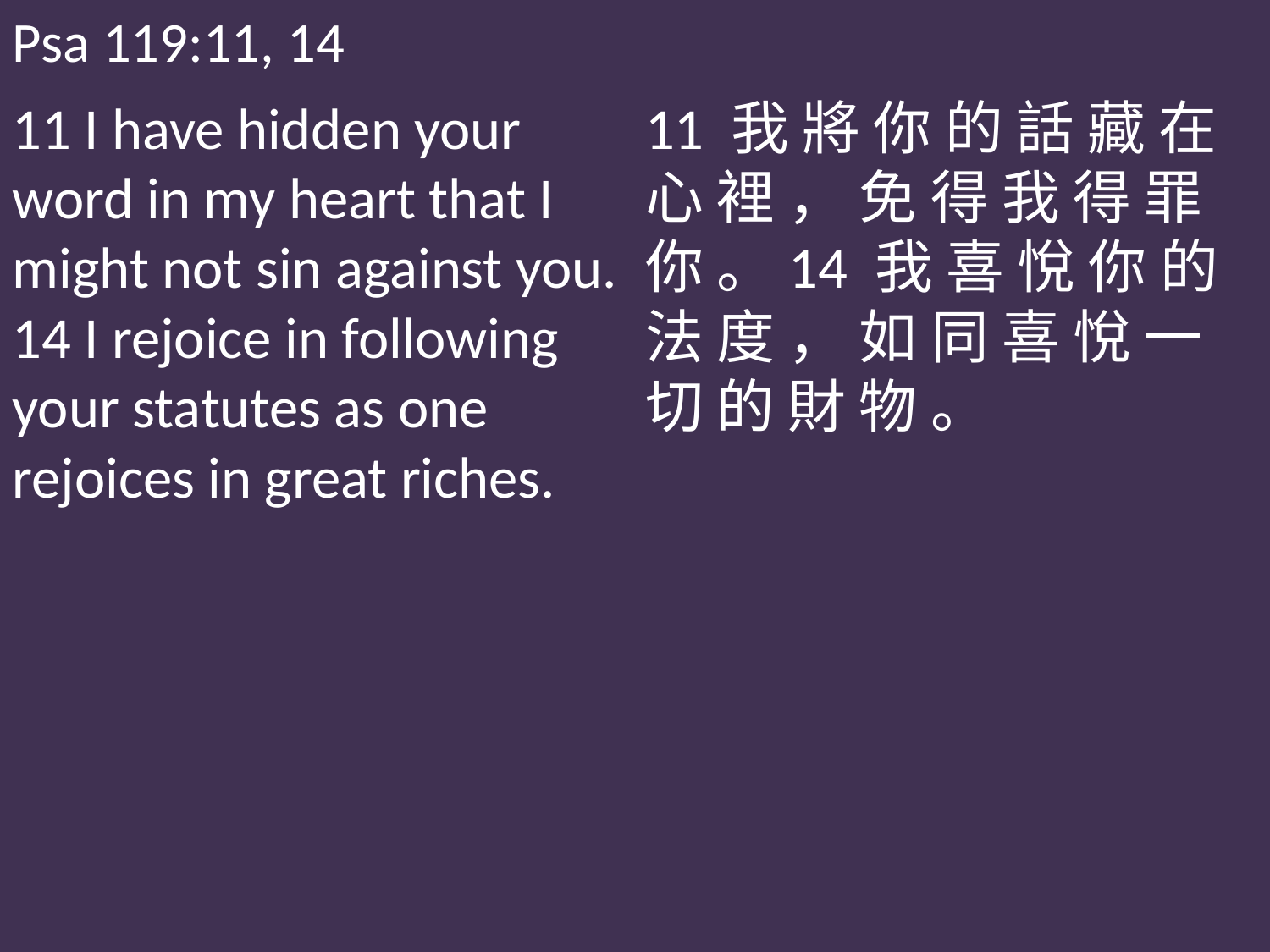

Psa 119:11, 14
11 I have hidden your word in my heart that I might not sin against you. 14 I rejoice in following your statutes as one rejoices in great riches.
11 我 將 你 的 話 藏 在 心 裡 ， 免 得 我 得 罪 你 。14 我 喜 悅 你 的 法 度 ， 如 同 喜 悅 一 切 的 財 物 。